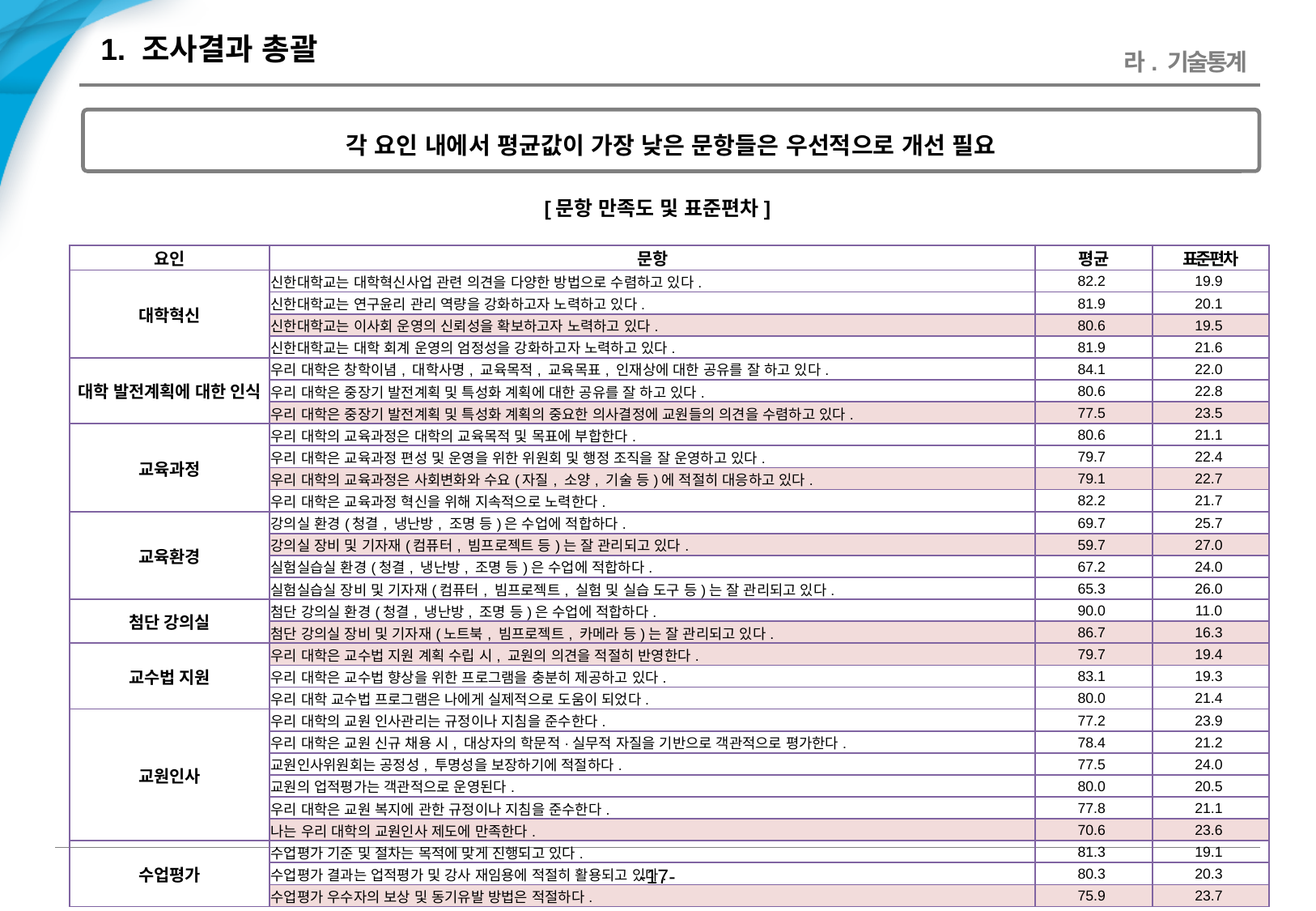

# 1. 조사결과 총괄
라. 기술통계
각 요인 내에서 평균값이 가장 낮은 문항들은 우선적으로 개선 필요
[문항 만족도 및 표준편차]
| 요인 | 문항 | 평균 | 표준편차 |
| --- | --- | --- | --- |
| 대학혁신 | 신한대학교는 대학혁신사업 관련 의견을 다양한 방법으로 수렴하고 있다. | 82.2 | 19.9 |
|  | 신한대학교는 연구윤리 관리 역량을 강화하고자 노력하고 있다. | 81.9 | 20.1 |
|  | 신한대학교는 이사회 운영의 신뢰성을 확보하고자 노력하고 있다. | 80.6 | 19.5 |
|  | 신한대학교는 대학 회계 운영의 엄정성을 강화하고자 노력하고 있다. | 81.9 | 21.6 |
| 대학 발전계획에 대한 인식 | 우리 대학은 창학이념, 대학사명, 교육목적, 교육목표, 인재상에 대한 공유를 잘 하고 있다. | 84.1 | 22.0 |
|  | 우리 대학은 중장기 발전계획 및 특성화 계획에 대한 공유를 잘 하고 있다. | 80.6 | 22.8 |
|  | 우리 대학은 중장기 발전계획 및 특성화 계획의 중요한 의사결정에 교원들의 의견을 수렴하고 있다. | 77.5 | 23.5 |
| 교육과정 | 우리 대학의 교육과정은 대학의 교육목적 및 목표에 부합한다. | 80.6 | 21.1 |
|  | 우리 대학은 교육과정 편성 및 운영을 위한 위원회 및 행정 조직을 잘 운영하고 있다. | 79.7 | 22.4 |
|  | 우리 대학의 교육과정은 사회변화와 수요(자질, 소양, 기술 등)에 적절히 대응하고 있다. | 79.1 | 22.7 |
|  | 우리 대학은 교육과정 혁신을 위해 지속적으로 노력한다. | 82.2 | 21.7 |
| 교육환경 | 강의실 환경(청결, 냉난방, 조명 등)은 수업에 적합하다. | 69.7 | 25.7 |
|  | 강의실 장비 및 기자재(컴퓨터, 빔프로젝트 등)는 잘 관리되고 있다. | 59.7 | 27.0 |
|  | 실험실습실 환경(청결, 냉난방, 조명 등)은 수업에 적합하다. | 67.2 | 24.0 |
|  | 실험실습실 장비 및 기자재(컴퓨터, 빔프로젝트, 실험 및 실습 도구 등)는 잘 관리되고 있다. | 65.3 | 26.0 |
| 첨단 강의실 | 첨단 강의실 환경(청결, 냉난방, 조명 등)은 수업에 적합하다. | 90.0 | 11.0 |
|  | 첨단 강의실 장비 및 기자재(노트북, 빔프로젝트, 카메라 등)는 잘 관리되고 있다. | 86.7 | 16.3 |
| 교수법 지원 | 우리 대학은 교수법 지원 계획 수립 시, 교원의 의견을 적절히 반영한다. | 79.7 | 19.4 |
|  | 우리 대학은 교수법 향상을 위한 프로그램을 충분히 제공하고 있다. | 83.1 | 19.3 |
|  | 우리 대학 교수법 프로그램은 나에게 실제적으로 도움이 되었다. | 80.0 | 21.4 |
| 교원인사 | 우리 대학의 교원 인사관리는 규정이나 지침을 준수한다. | 77.2 | 23.9 |
|  | 우리 대학은 교원 신규 채용 시, 대상자의 학문적·실무적 자질을 기반으로 객관적으로 평가한다. | 78.4 | 21.2 |
|  | 교원인사위원회는 공정성, 투명성을 보장하기에 적절하다. | 77.5 | 24.0 |
|  | 교원의 업적평가는 객관적으로 운영된다. | 80.0 | 20.5 |
|  | 우리 대학은 교원 복지에 관한 규정이나 지침을 준수한다. | 77.8 | 21.1 |
|  | 나는 우리 대학의 교원인사 제도에 만족한다. | 70.6 | 23.6 |
| 수업평가 | 수업평가 기준 및 절차는 목적에 맞게 진행되고 있다. | 81.3 | 19.1 |
|  | 수업평가 결과는 업적평가 및 강사 재임용에 적절히 활용되고 있다. | 80.3 | 20.3 |
|  | 수업평가 우수자의 보상 및 동기유발 방법은 적절하다. | 75.9 | 23.7 |
-17-